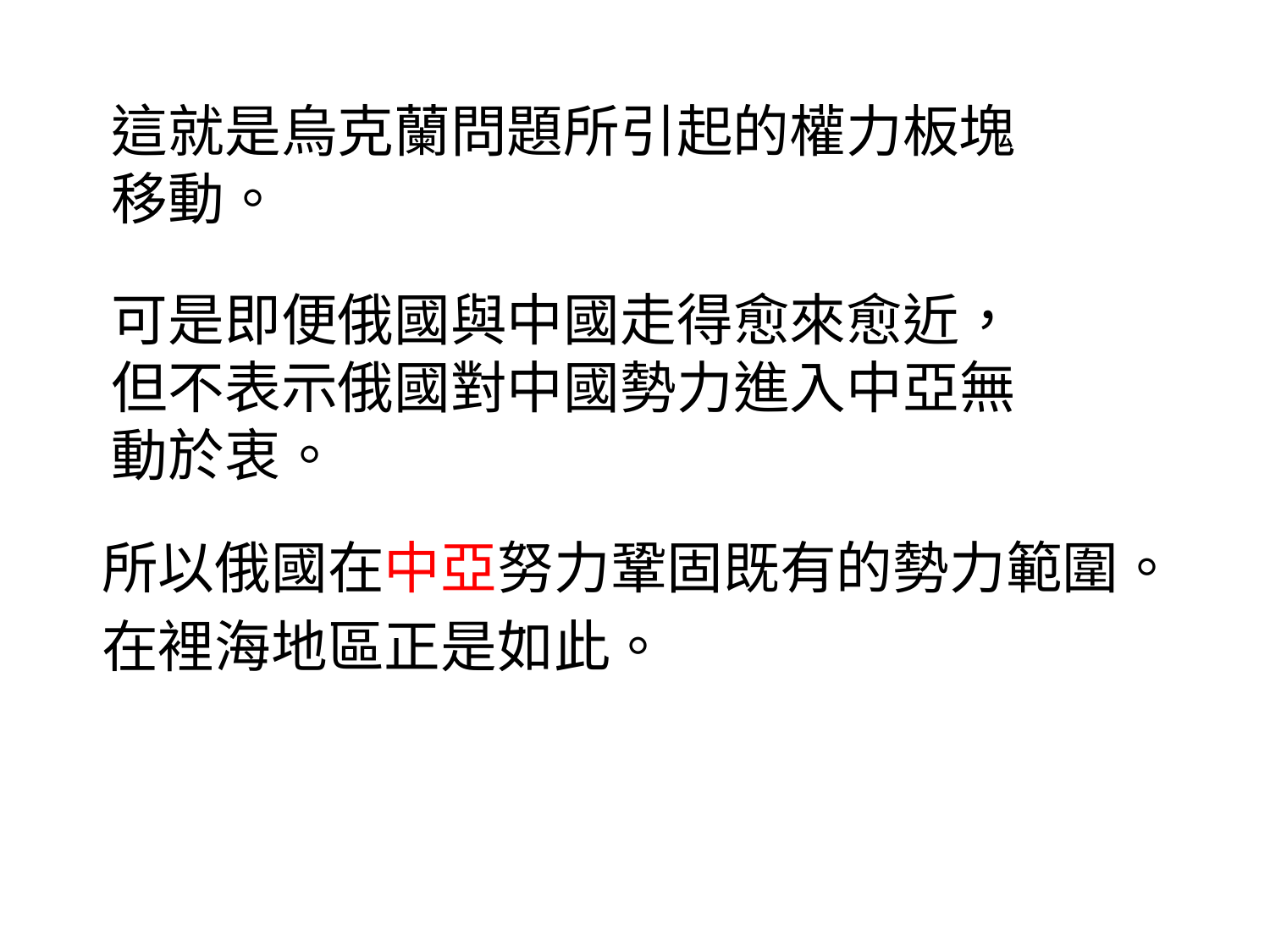

這就是烏克蘭問題所引起的權力板塊移動。
可是即便俄國與中國走得愈來愈近，但不表示俄國對中國勢力進入中亞無動於衷。
所以俄國在中亞努力鞏固既有的勢力範圍。
在裡海地區正是如此。